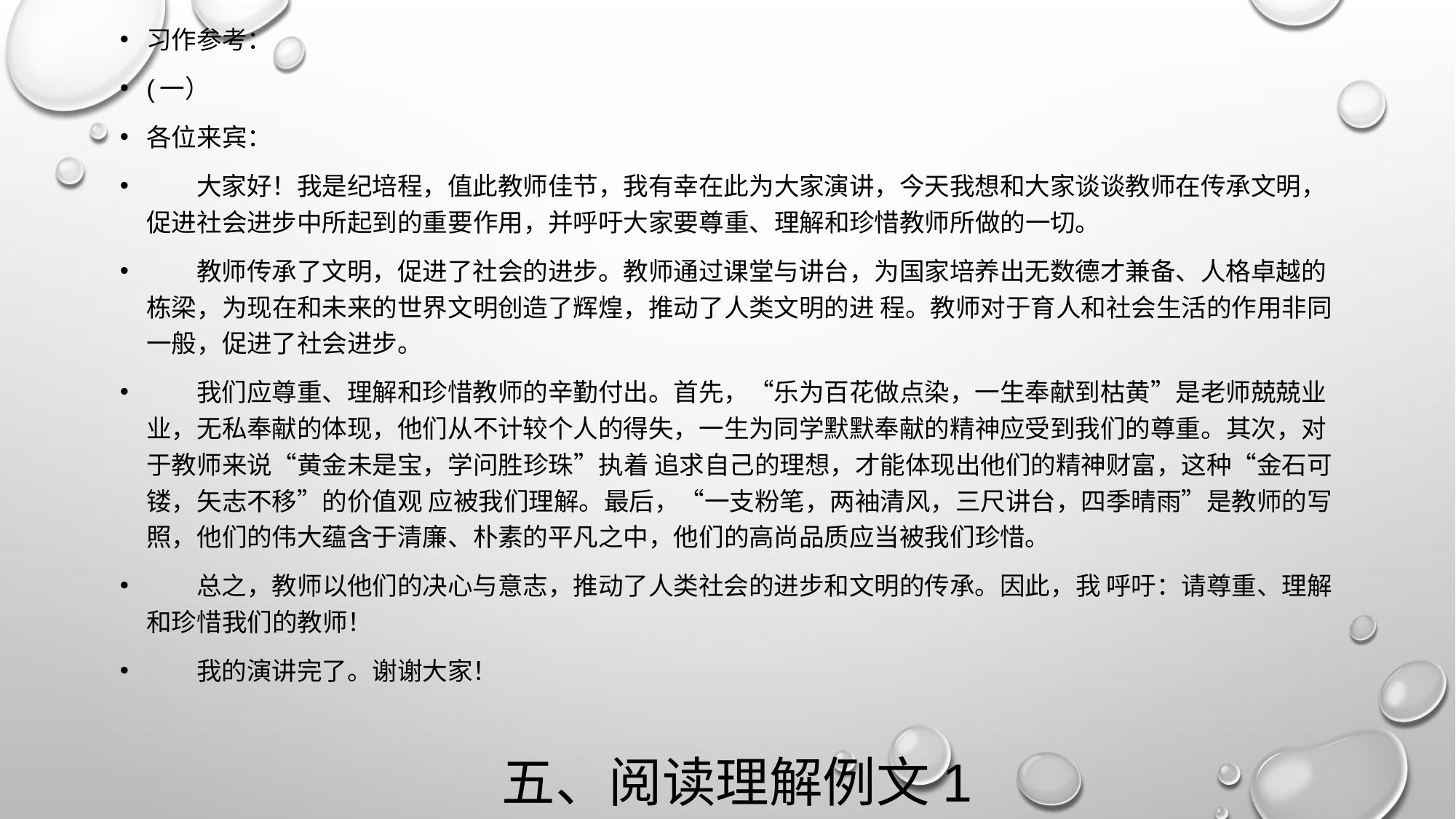

习作参考：
(一）
各位来宾：
        大家好！我是纪培程，值此教师佳节，我有幸在此为大家演讲，今天我想和大家谈谈教师在传承文明，促进社会进步中所起到的重要作用，并呼吁大家要尊重、理解和珍惜教师所做的一切。
        教师传承了文明，促进了社会的进步。教师通过课堂与讲台，为国家培养出无数德才兼备、人格卓越的栋梁，为现在和未来的世界文明创造了辉煌，推动了人类文明的进 程。教师对于育人和社会生活的作用非同一般，促进了社会进步。
        我们应尊重、理解和珍惜教师的辛勤付出。首先，“乐为百花做点染，一生奉献到枯黄”是老师兢兢业业，无私奉献的体现，他们从不计较个人的得失，一生为同学默默奉献的精神应受到我们的尊重。其次，对于教师来说“黄金未是宝，学问胜珍珠”执着 追求自己的理想，才能体现出他们的精神财富，这种“金石可镂，矢志不移”的价值观 应被我们理解。最后，“一支粉笔，两袖清风，三尺讲台，四季晴雨”是教师的写照，他们的伟大蕴含于清廉、朴素的平凡之中，他们的高尚品质应当被我们珍惜。
        总之，教师以他们的决心与意志，推动了人类社会的进步和文明的传承。因此，我 呼吁：请尊重、理解和珍惜我们的教师！
        我的演讲完了。谢谢大家！

# 五、阅读理解例文1